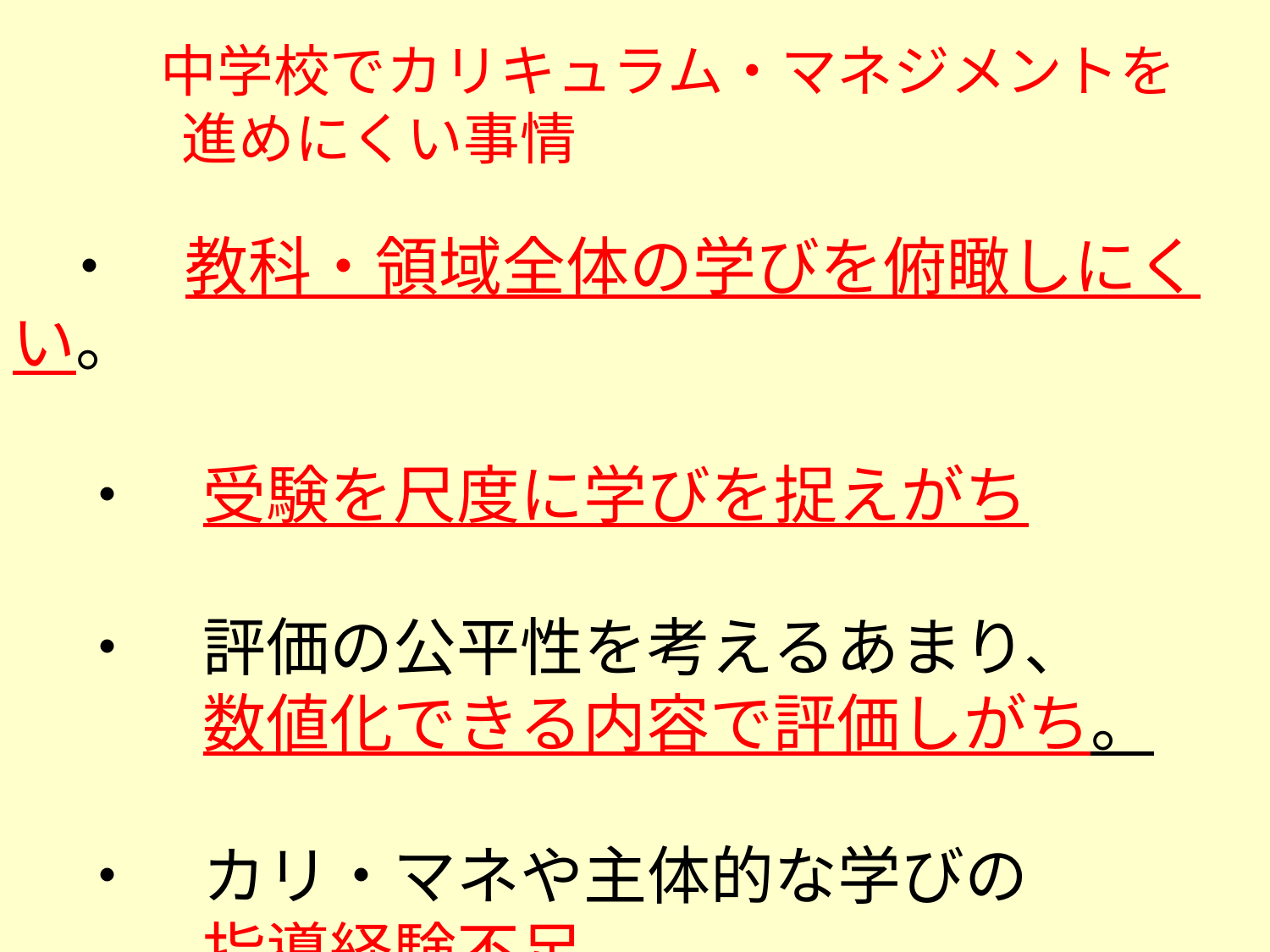

中学校でカリキュラム・マネジメントを
　　　進めにくい事情

　・　教科・領域全体の学びを俯瞰しにくい。

　・　受験を尺度に学びを捉えがち

　・　評価の公平性を考えるあまり、
　　　数値化できる内容で評価しがち。

　・　カリ・マネや主体的な学びの
　　　指導経験不足